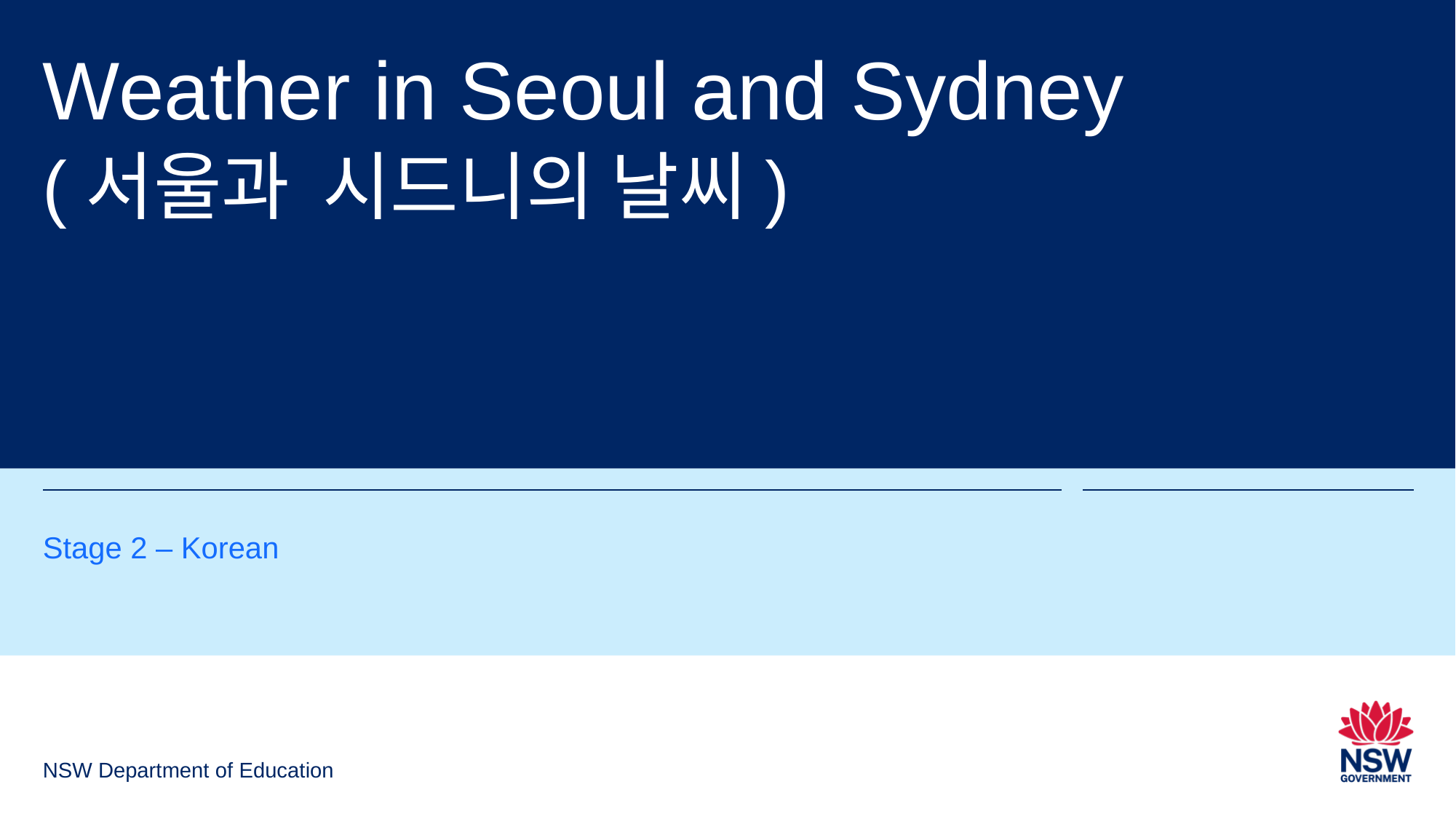

# Weather in Seoul and Sydney (서울과  시드니의 날씨)
Stage 2 – Korean
NSW Department of Education